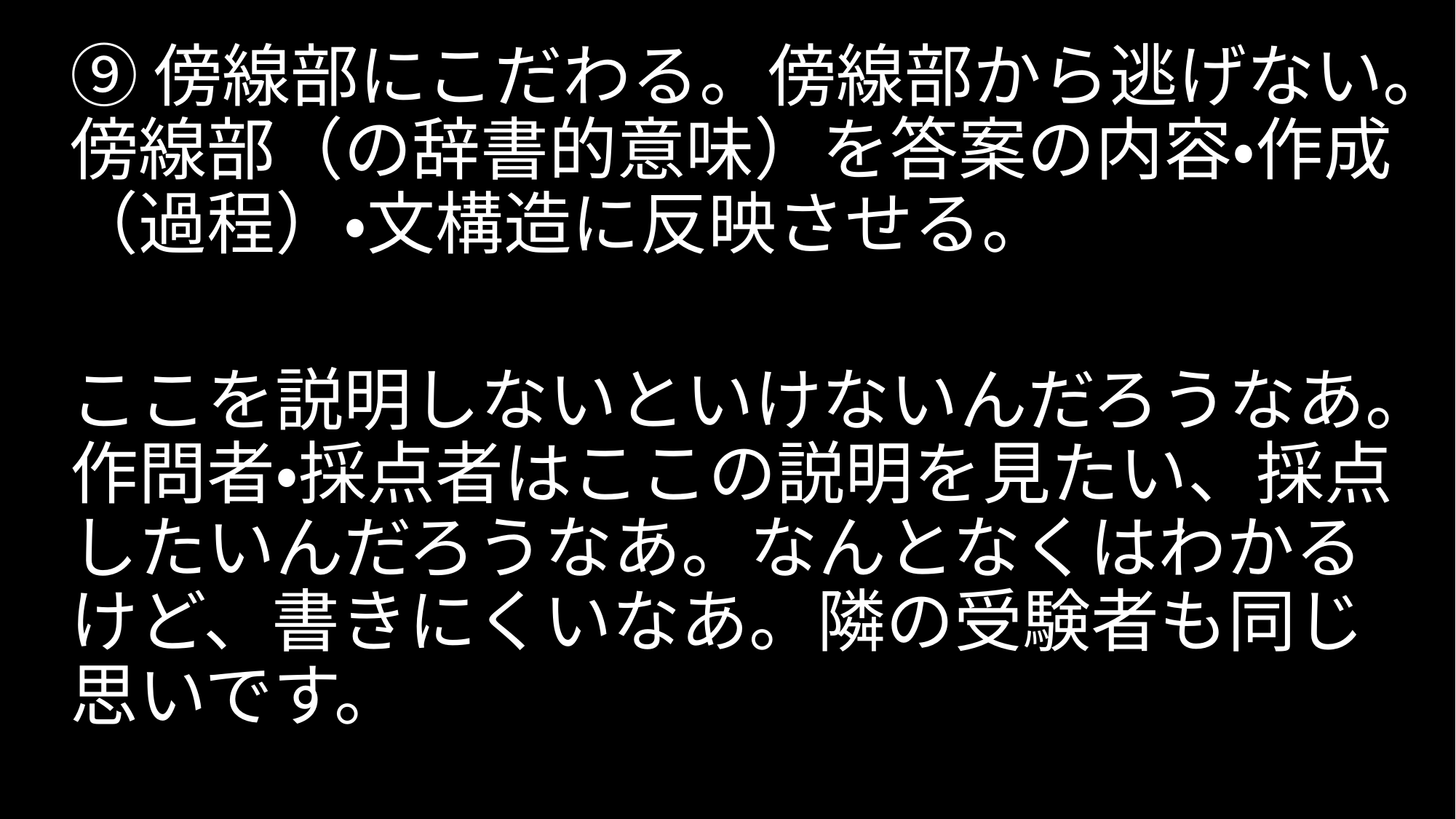

⑨傍線部にこだわる。傍線部から逃げない。傍線部（の辞書的意味）を答案の内容・作成（過程）・文構造に反映させる。

ここを説明しないといけないんだろうなあ。作問者・採点者はここの説明を見たい、採点したいんだろうなあ。なんとなくはわかるけど、書きにくいなあ。隣の受験者も同じ思いです。